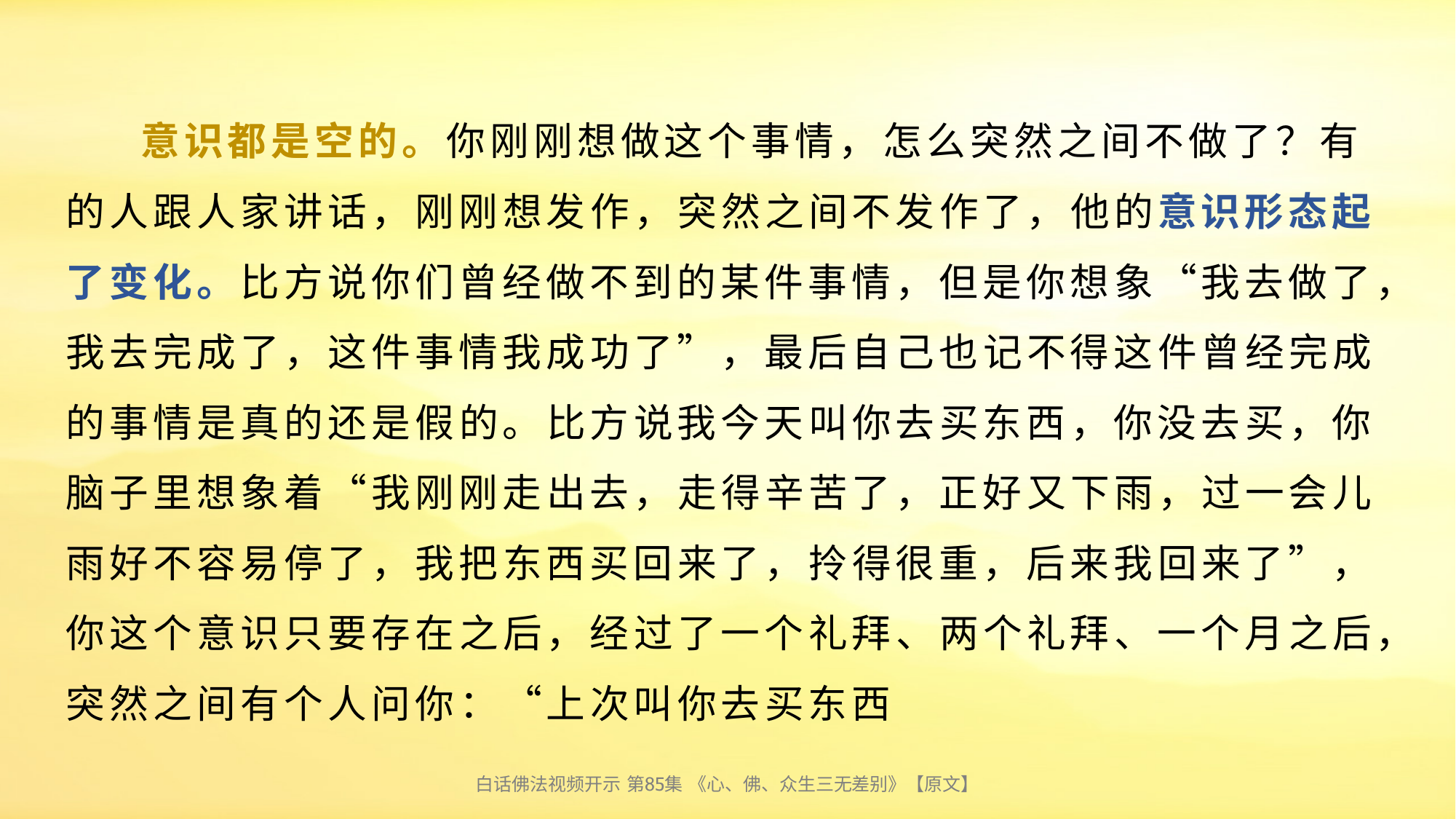

# 意识都是空的。你刚刚想做这个事情，怎么突然之间不做了？有的人跟人家讲话，刚刚想发作，突然之间不发作了，他的意识形态起了变化。比方说你们曾经做不到的某件事情，但是你想象“我去做了，我去完成了，这件事情我成功了”，最后自己也记不得这件曾经完成的事情是真的还是假的。比方说我今天叫你去买东西，你没去买，你脑子里想象着“我刚刚走出去，走得辛苦了，正好又下雨，过一会儿雨好不容易停了，我把东西买回来了，拎得很重，后来我回来了”，你这个意识只要存在之后，经过了一个礼拜、两个礼拜、一个月之后，突然之间有个人问你：“上次叫你去买东西
白话佛法视频开示 第85集 《心、佛、众生三无差别》【原文】